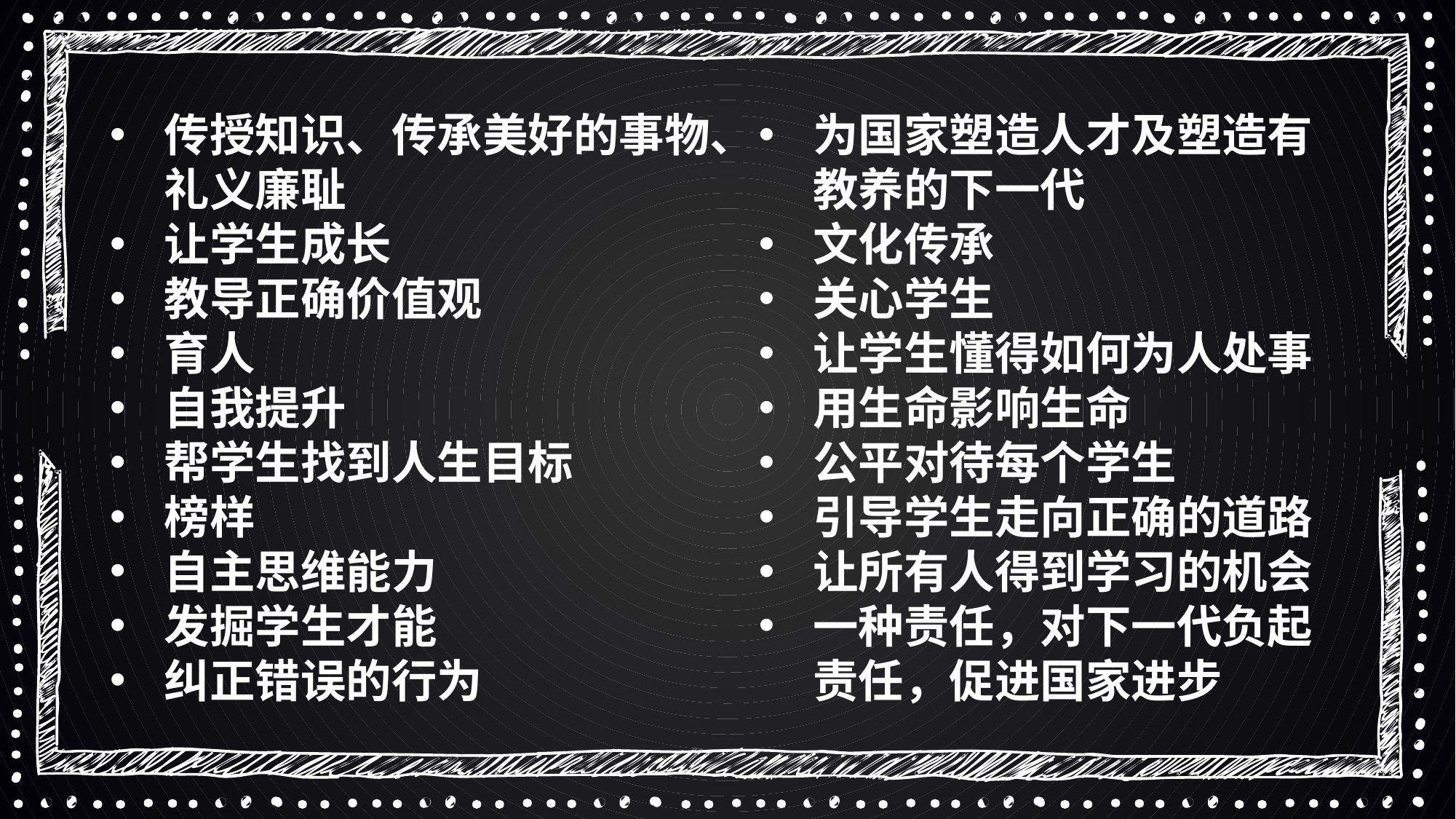

传授知识、传承美好的事物、礼义廉耻
让学生成长
教导正确价值观
育人
自我提升
帮学生找到人生目标
榜样
自主思维能力
发掘学生才能
纠正错误的行为

为国家塑造人才及塑造有教养的下一代
文化传承
关心学生
让学生懂得如何为人处事
用生命影响生命
公平对待每个学生
引导学生走向正确的道路
让所有人得到学习的机会
一种责任，对下一代负起责任，促进国家进步